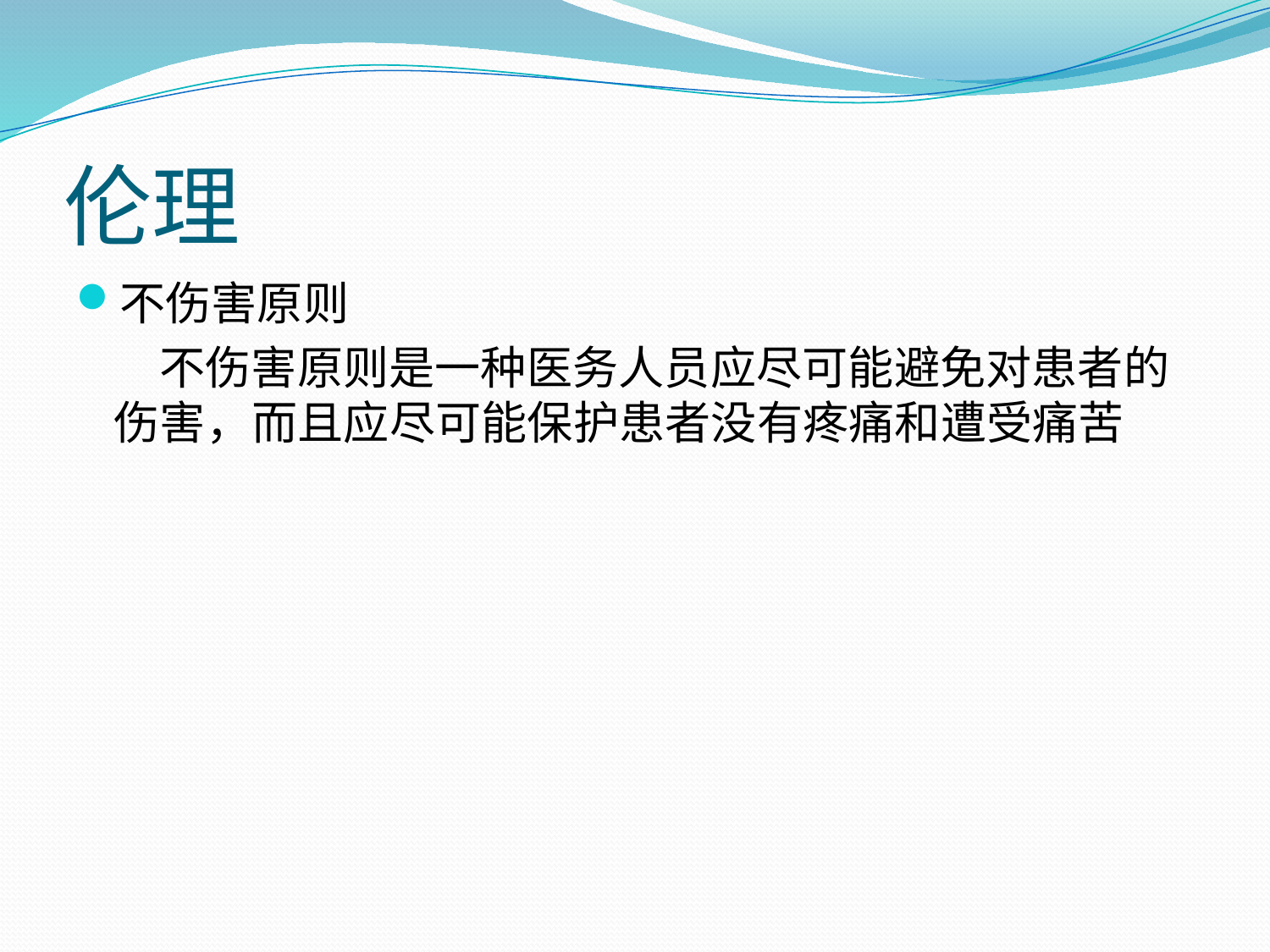

# 伦理
不伤害原则
       不伤害原则是一种医务人员应尽可能避免对患者的伤害，而且应尽可能保护患者没有疼痛和遭受痛苦